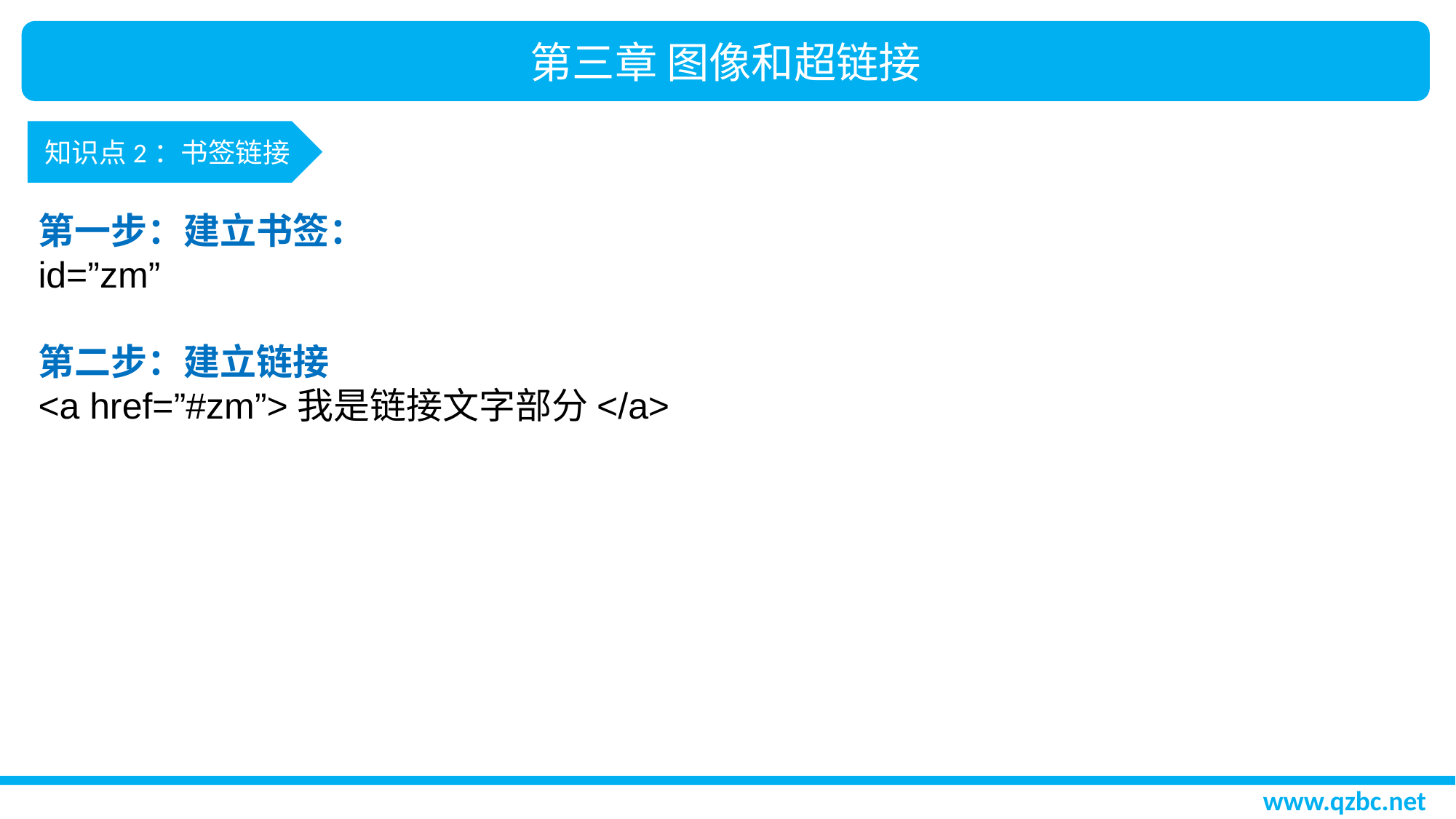

第三章 图像和超链接
知识点2：书签链接
第一步：建立书签：
id=”zm”

第二步：建立链接
<a href=”#zm”>我是链接文字部分</a>

www.qzbc.net